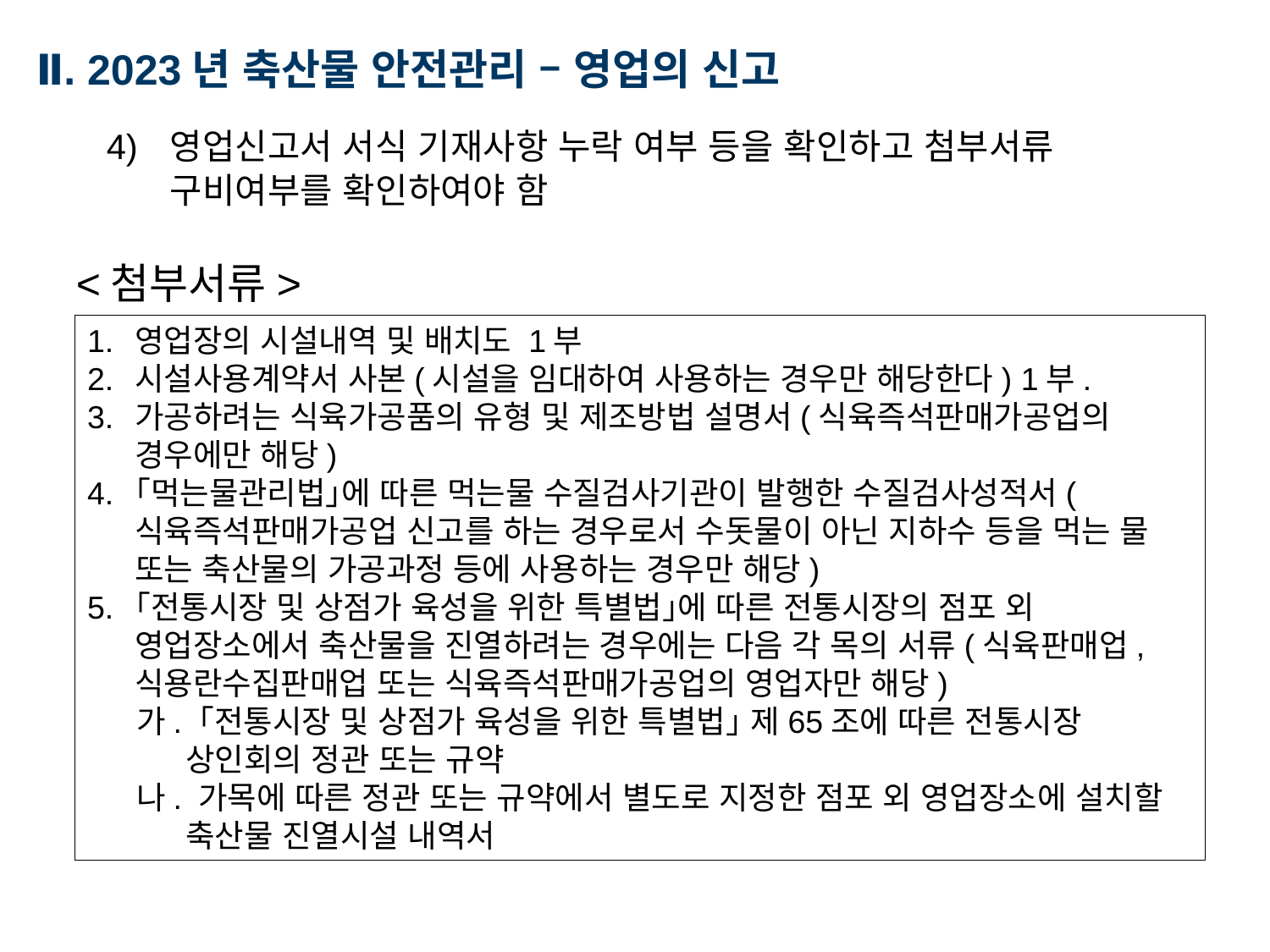

Ⅱ. 2023년 축산물 안전관리 – 영업의 신고
영업신고서 서식 기재사항 누락 여부 등을 확인하고 첨부서류 구비여부를 확인하여야 함
<첨부서류>
영업장의 시설내역 및 배치도 1부
시설사용계약서 사본(시설을 임대하여 사용하는 경우만 해당한다) 1부.
가공하려는 식육가공품의 유형 및 제조방법 설명서(식육즉석판매가공업의 경우에만 해당)
｢먹는물관리법｣에 따른 먹는물 수질검사기관이 발행한 수질검사성적서(식육즉석판매가공업 신고를 하는 경우로서 수돗물이 아닌 지하수 등을 먹는 물 또는 축산물의 가공과정 등에 사용하는 경우만 해당)
｢전통시장 및 상점가 육성을 위한 특별법｣에 따른 전통시장의 점포 외 영업장소에서 축산물을 진열하려는 경우에는 다음 각 목의 서류(식육판매업, 식용란수집판매업 또는 식육즉석판매가공업의 영업자만 해당)
가. ｢전통시장 및 상점가 육성을 위한 특별법｣ 제65조에 따른 전통시장 상인회의 정관 또는 규약
나. 가목에 따른 정관 또는 규약에서 별도로 지정한 점포 외 영업장소에 설치할 축산물 진열시설 내역서